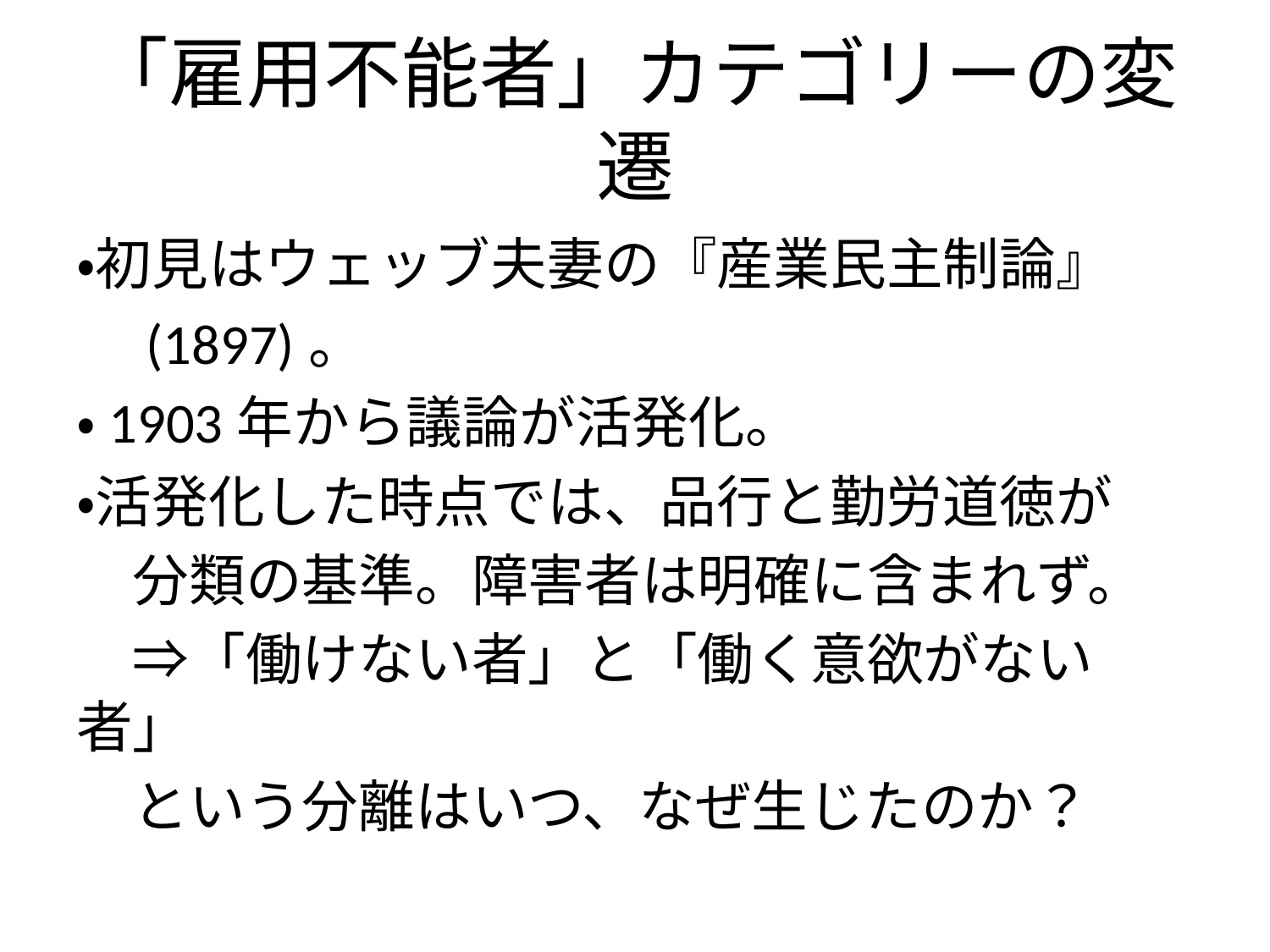

# 「雇用不能者」カテゴリーの変遷
・初見はウェッブ夫妻の『産業民主制論』
　(1897)。
・1903年から議論が活発化。
・活発化した時点では、品行と勤労道徳が
　分類の基準。障害者は明確に含まれず。
　⇒「働けない者」と「働く意欲がない者」
　という分離はいつ、なぜ生じたのか？